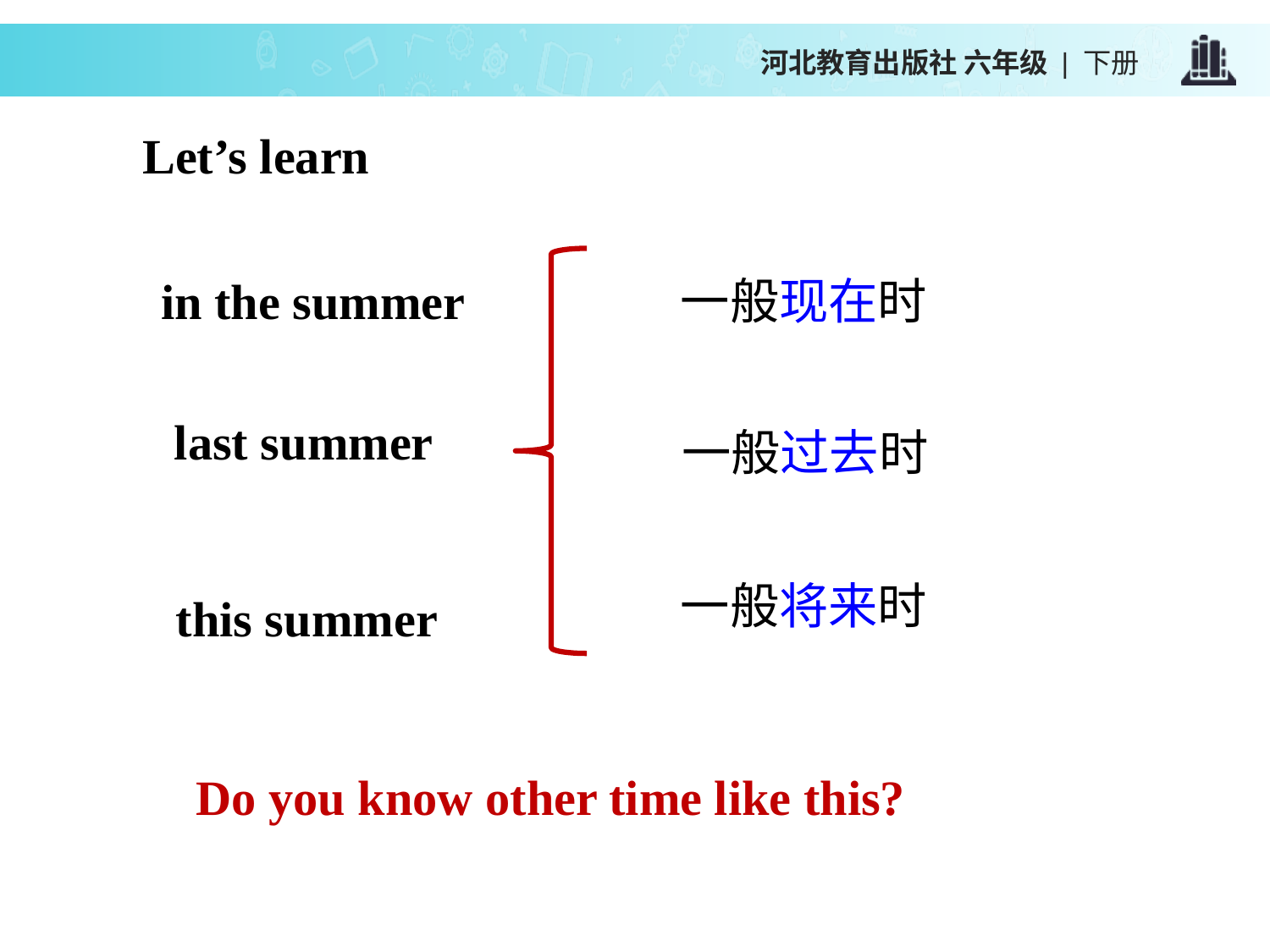

Let’s learn

in the summer
一般现在时
last summer
一般过去时
一般将来时
this summer
Do you know other time like this?